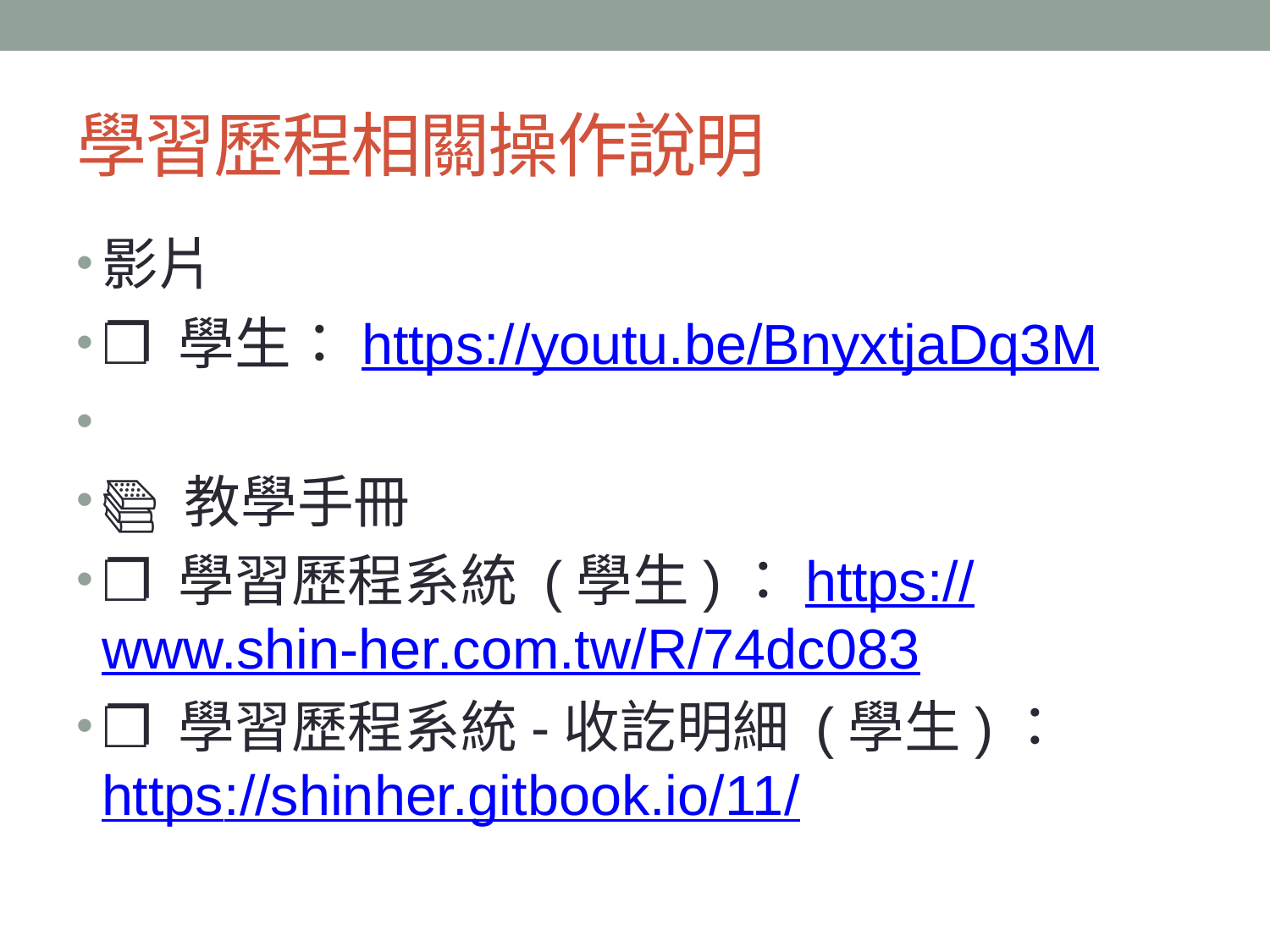

# 學習歷程相關操作說明
影片
❐ 學生：https://youtu.be/BnyxtjaDq3M

📚 教學手冊
❐ 學習歷程系統 (學生)：https://www.shin-her.com.tw/R/74dc083
❐ 學習歷程系統-收訖明細 (學生)：https://shinher.gitbook.io/11/